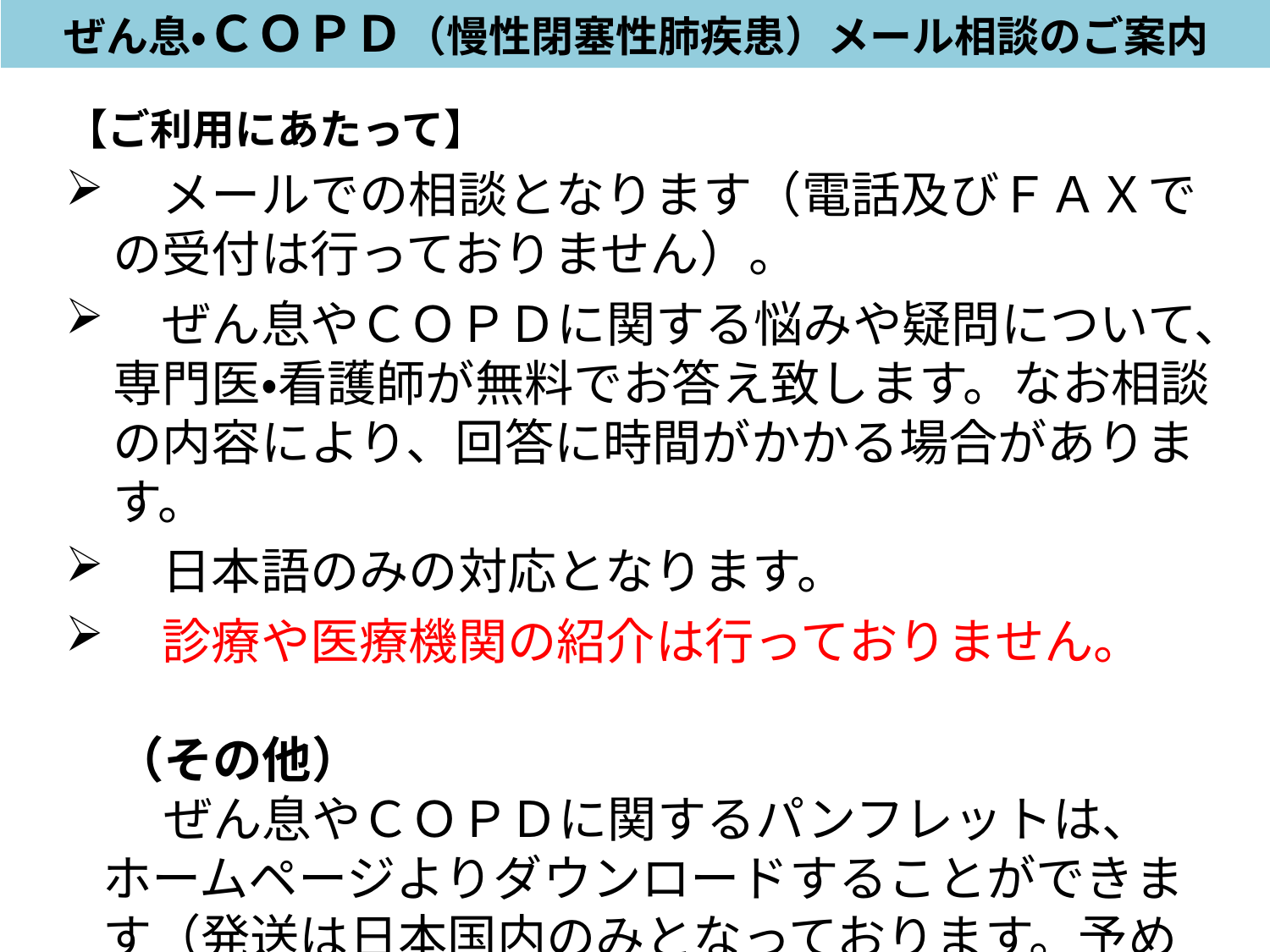

ぜん息・ＣＯＰＤ（慢性閉塞性肺疾患）メール相談のご案内
【ご利用にあたって】
　メールでの相談となります（電話及びＦＡＸでの受付は行っておりません）。
　ぜん息やＣＯＰＤに関する悩みや疑問について、専門医・看護師が無料でお答え致します。なお相談の内容により、回答に時間がかかる場合があります。
　日本語のみの対応となります。
　診療や医療機関の紹介は行っておりません。

　（その他）
　　ぜん息やＣＯＰＤに関するパンフレットは、ホームページよりダウンロードすることができます（発送は日本国内のみとなっております。予めご了承願います）。